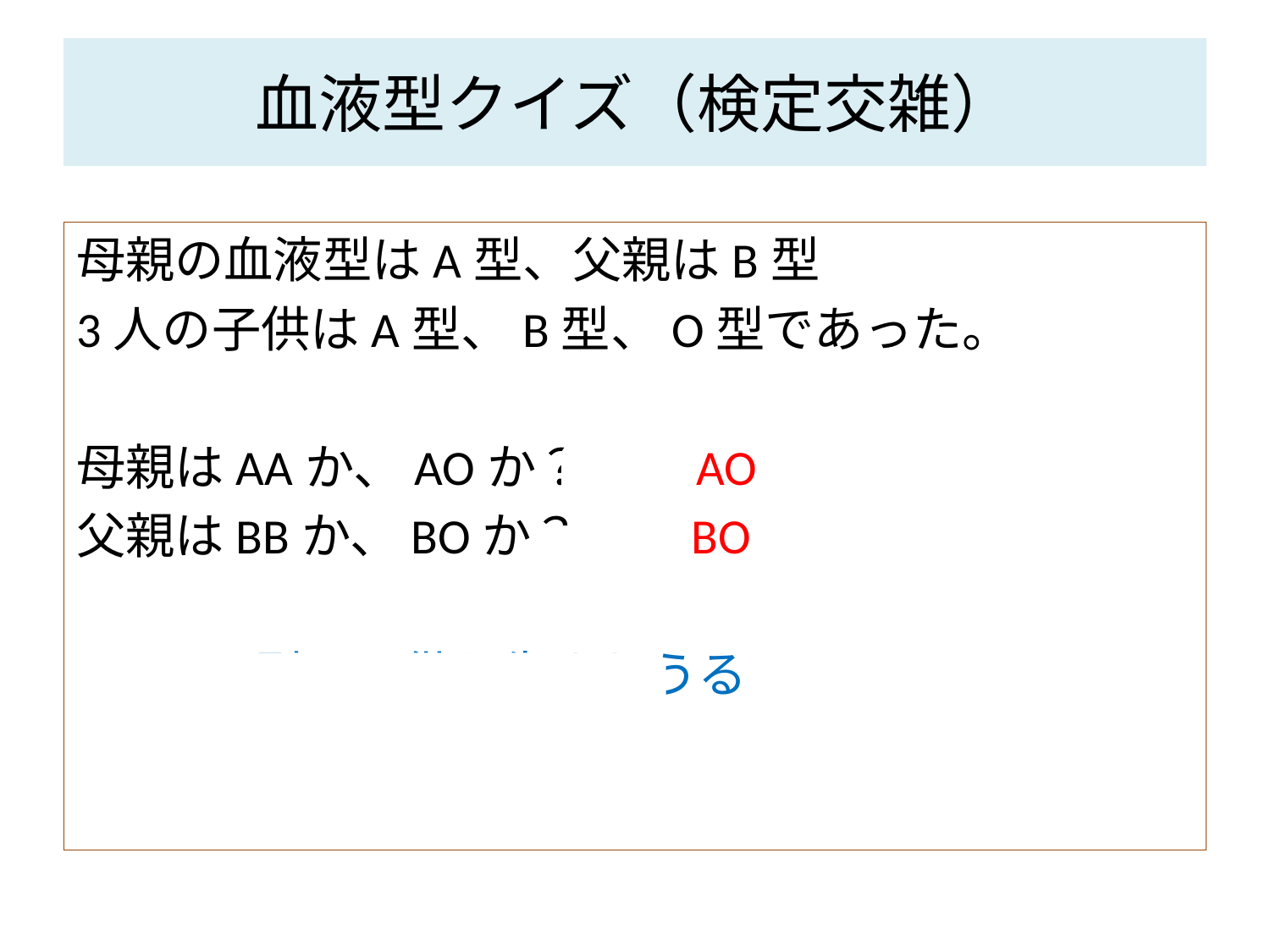

# 血液型クイズ（検定交雑）
母親の血液型はA型、父親はB型
3人の子供はA型、B型、O型であった。

母親はAAか、AOか？　　AO
父親はBBか、BOか？　　BO

　　AB型の子供も生まれうる